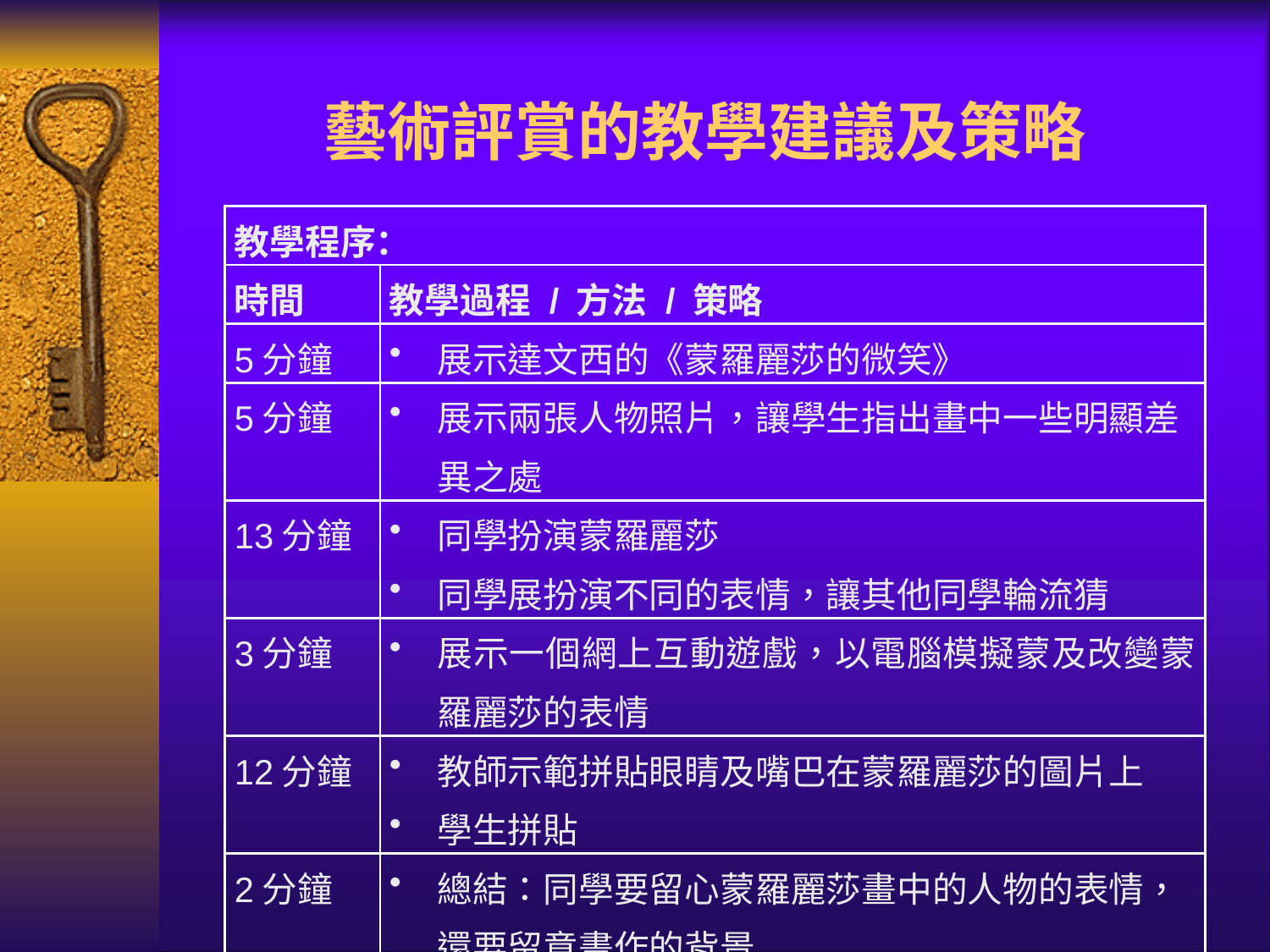

藝術評賞的教學建議及策略
| 教學程序： |  |
| --- | --- |
| 時間 | 教學過程 / 方法 / 策略 |
| 5分鐘 | 展示達文西的《蒙羅麗莎的微笑》 |
| 5分鐘 | 展示兩張人物照片，讓學生指出畫中一些明顯差異之處 |
| 13分鐘 | 同學扮演蒙羅麗莎 同學展扮演不同的表情，讓其他同學輪流猜 |
| 3分鐘 | 展示一個網上互動遊戲，以電腦模擬蒙及改變蒙羅麗莎的表情 |
| 12分鐘 | 教師示範拼貼眼睛及嘴巴在蒙羅麗莎的圖片上 學生拼貼 |
| 2分鐘 | 總結：同學要留心蒙羅麗莎畫中的人物的表情，還要留意畫作的背景 |